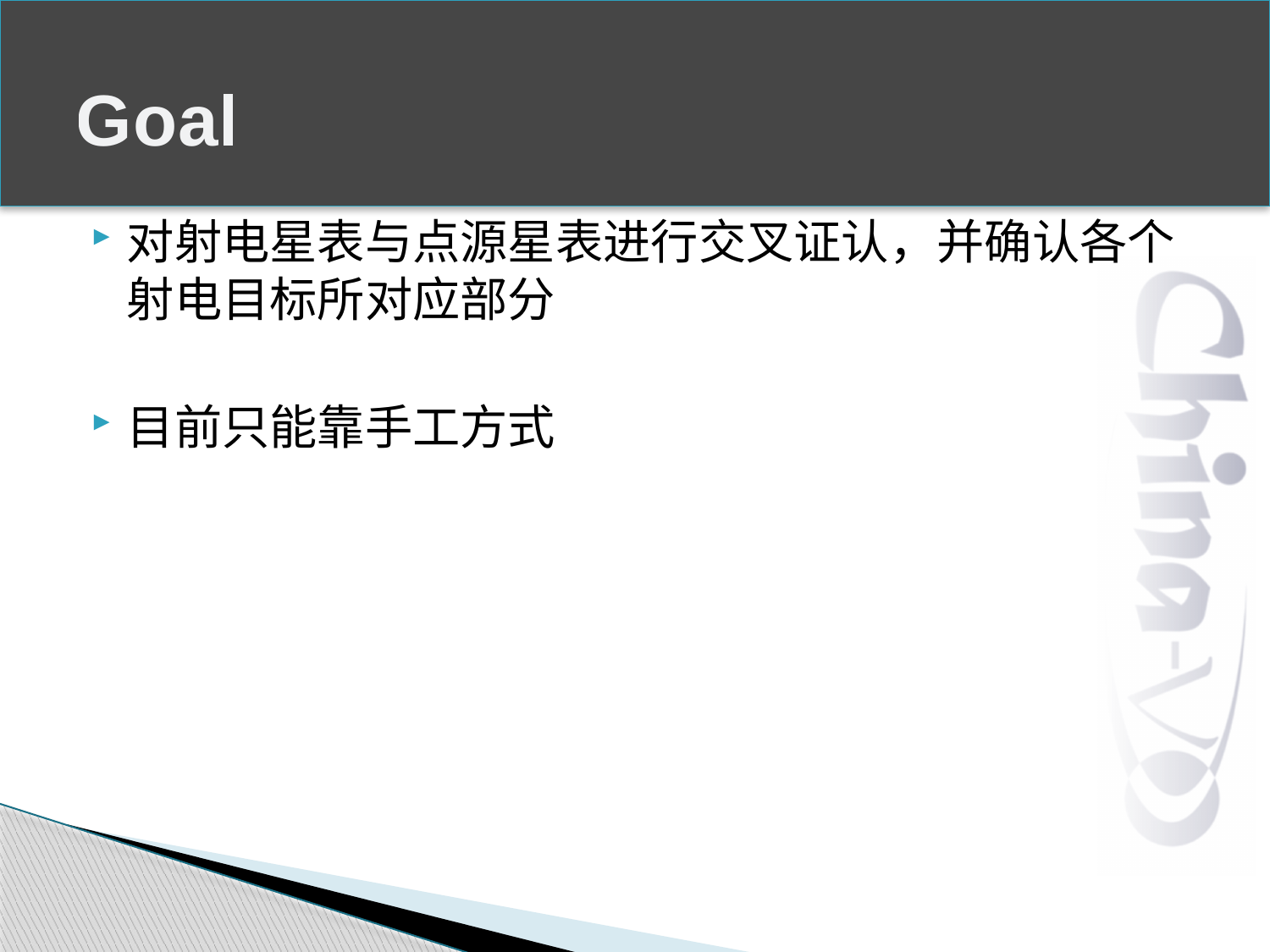

# Goal
对射电星表与点源星表进行交叉证认，并确认各个射电目标所对应部分

目前只能靠手工方式